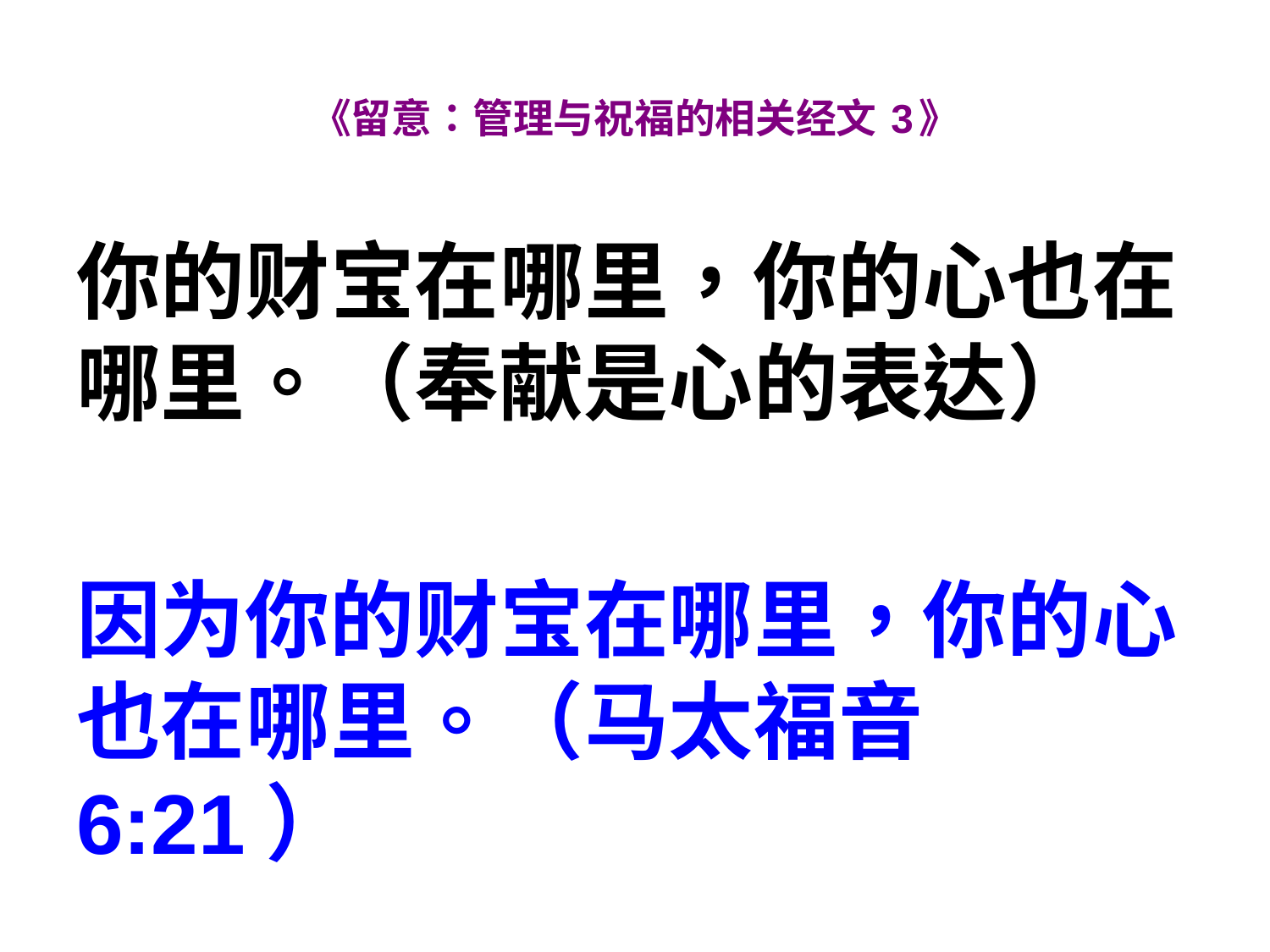

# 《留意：管理与祝福的相关经文 3》
你的财宝在哪里，你的心也在哪里。（奉献是心的表达）

因为你的财宝在哪里，你的心也在哪里。（马太福音 6:21）